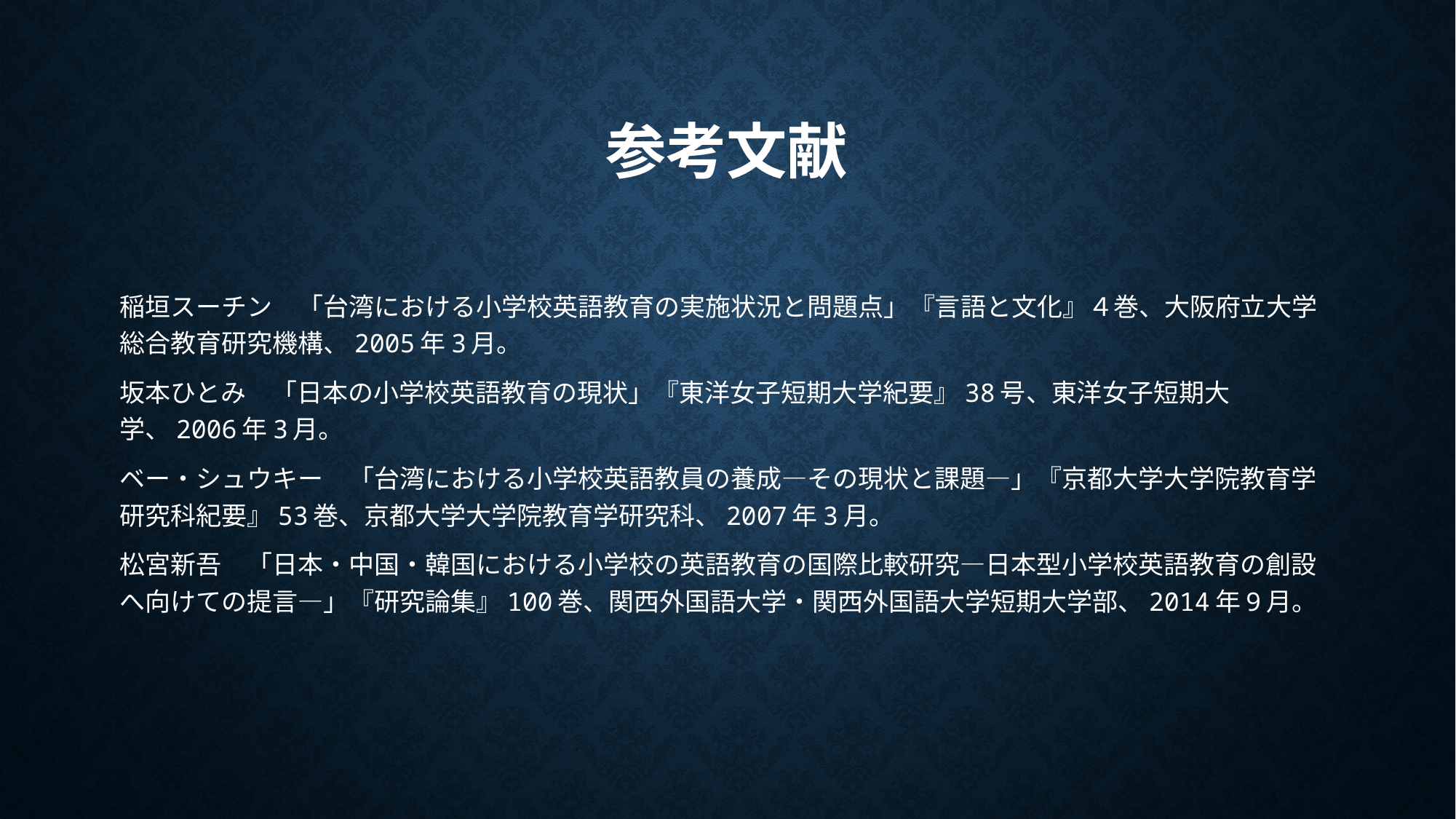

# 参考文献
稲垣スーチン　「台湾における小学校英語教育の実施状況と問題点」『言語と文化』４巻、大阪府立大学総合教育研究機構、2005年3月。
坂本ひとみ　「日本の小学校英語教育の現状」『東洋女子短期大学紀要』38号、東洋女子短期大学、2006年3月。
ベー・シュウキー　「台湾における小学校英語教員の養成―その現状と課題―」『京都大学大学院教育学研究科紀要』53巻、京都大学大学院教育学研究科、2007年3月。
松宮新吾　「日本・中国・韓国における小学校の英語教育の国際比較研究―日本型小学校英語教育の創設へ向けての提言―」『研究論集』100巻、関西外国語大学・関西外国語大学短期大学部、2014年9月。